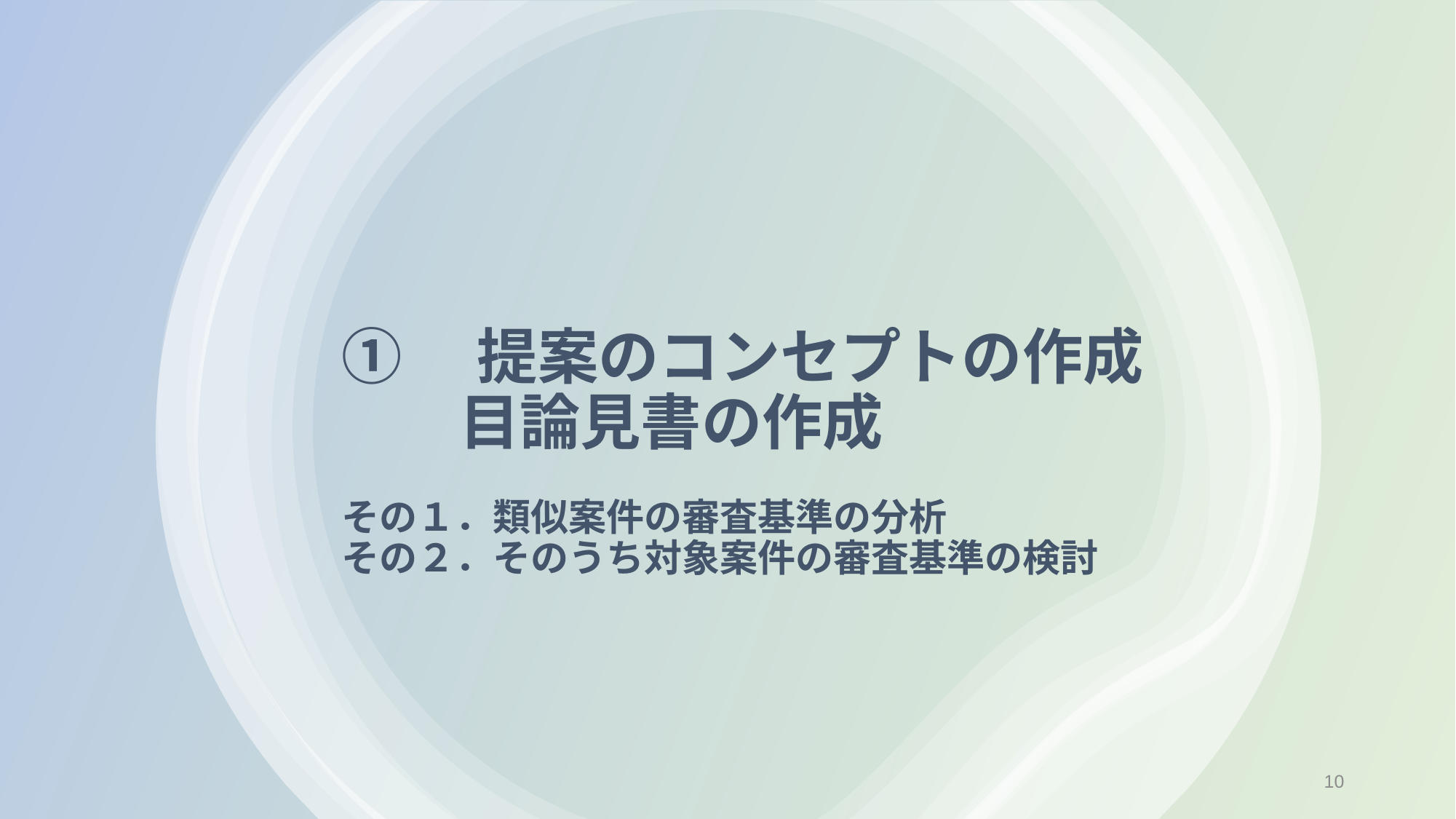

# ①　提案のコンセプトの作成 目論見書の作成 その１．類似案件の審査基準の分析 その２．そのうち対象案件の審査基準の検討
10